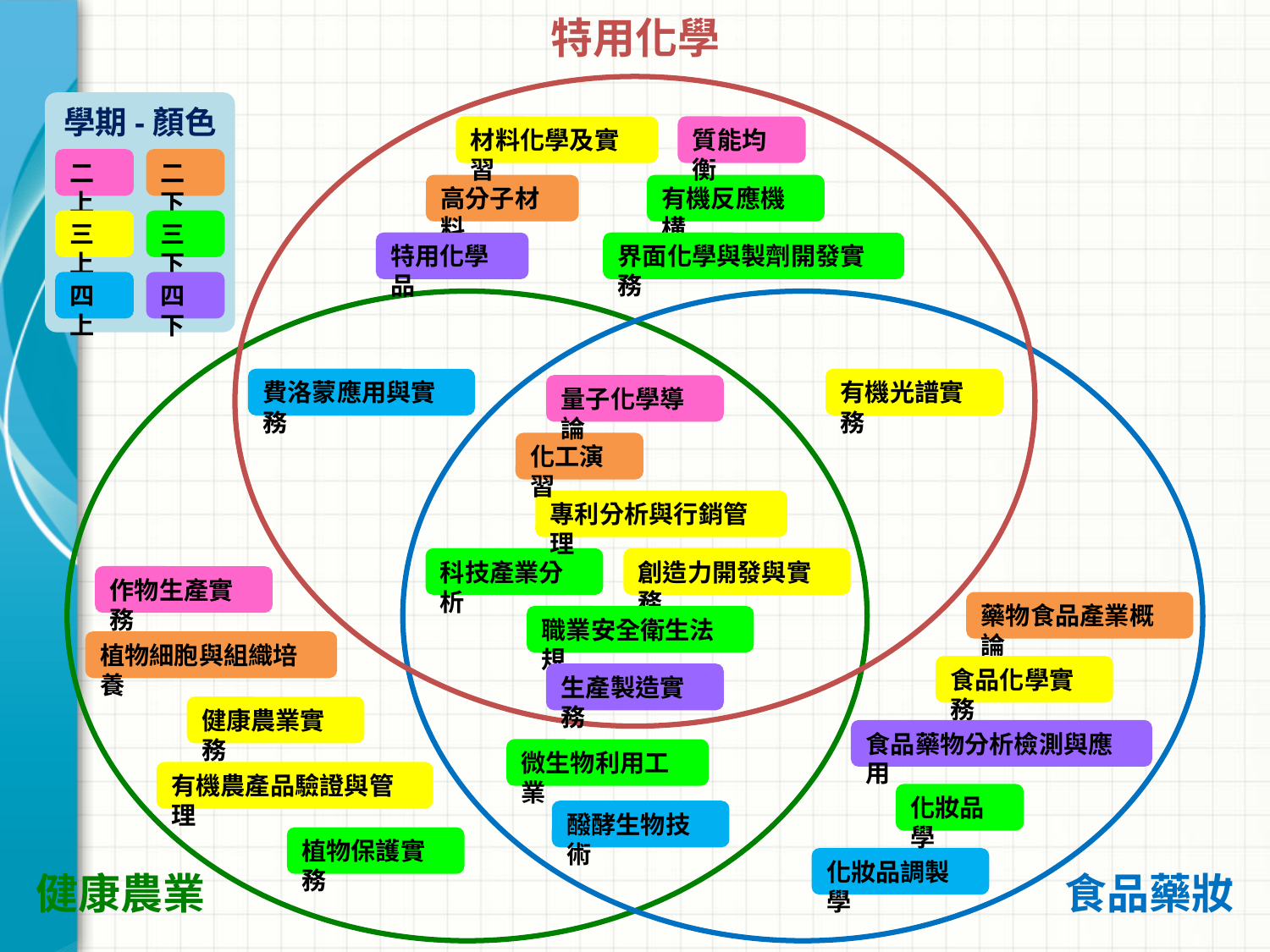

特用化學

學期-顏色
材料化學及實習
質能均衡
二上
二下
高分子材料
有機反應機構
三上
三下
界面化學與製劑開發實務
特用化學品
四上
四下

費洛蒙應用與實務
有機光譜實務
量子化學導論
化工演習
專利分析與行銷管理
科技產業分析
創造力開發與實務
作物生產實務
藥物食品產業概論
職業安全衛生法規
植物細胞與組織培養
食品化學實務
生產製造實務
健康農業實務
食品藥物分析檢測與應用
微生物利用工業
有機農產品驗證與管理
化妝品學
醱酵生物技術
植物保護實務
化妝品調製學
健康農業
食品藥妝